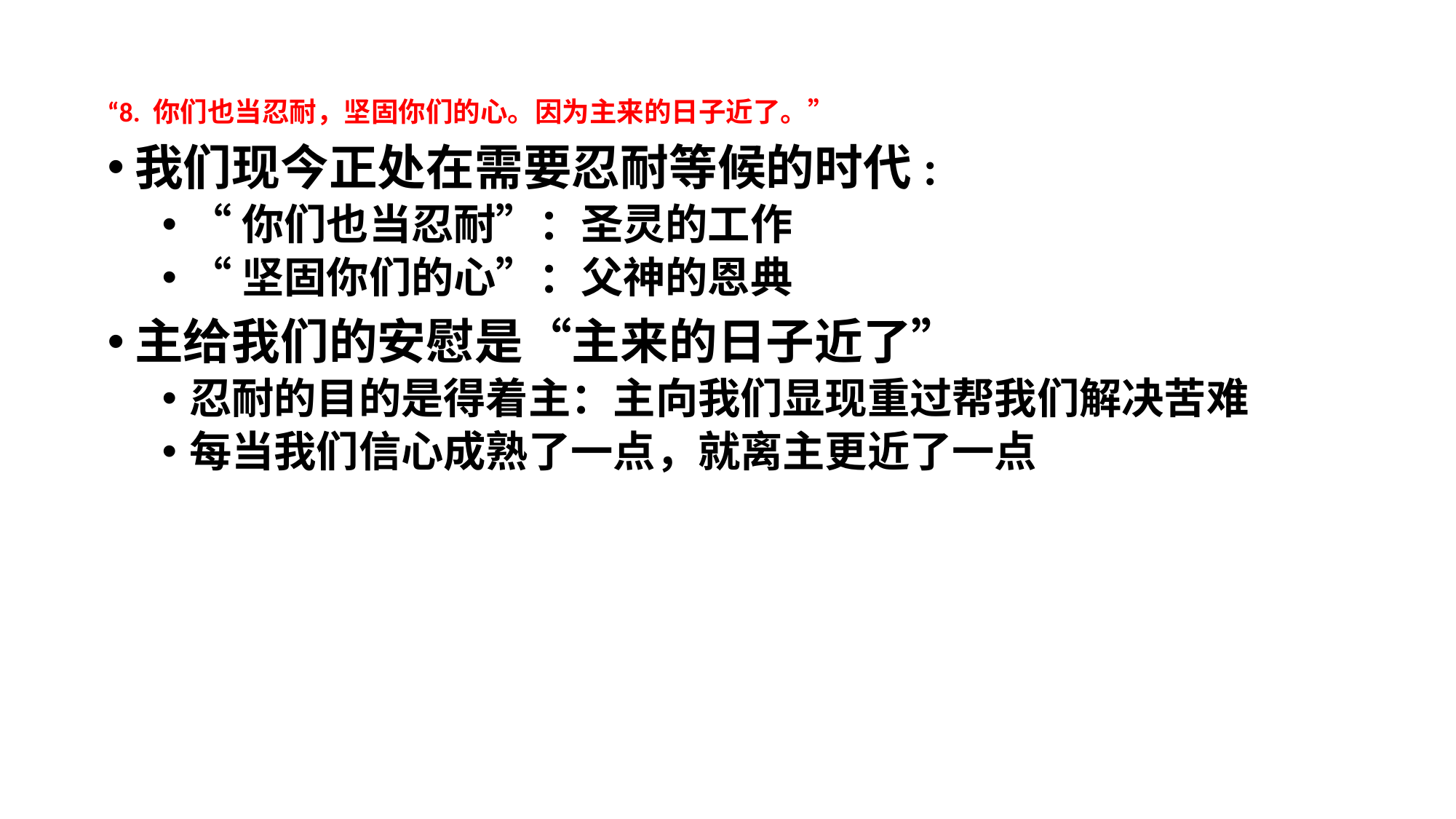

“8. 你们也当忍耐，坚固你们的心。因为主来的日子近了。”
我们现今正处在需要忍耐等候的时代:
“你们也当忍耐”：圣灵的工作
“坚固你们的心”：父神的恩典
主给我们的安慰是“主来的日子近了”
忍耐的目的是得着主：主向我们显现重过帮我们解决苦难
每当我们信心成熟了一点，就离主更近了一点